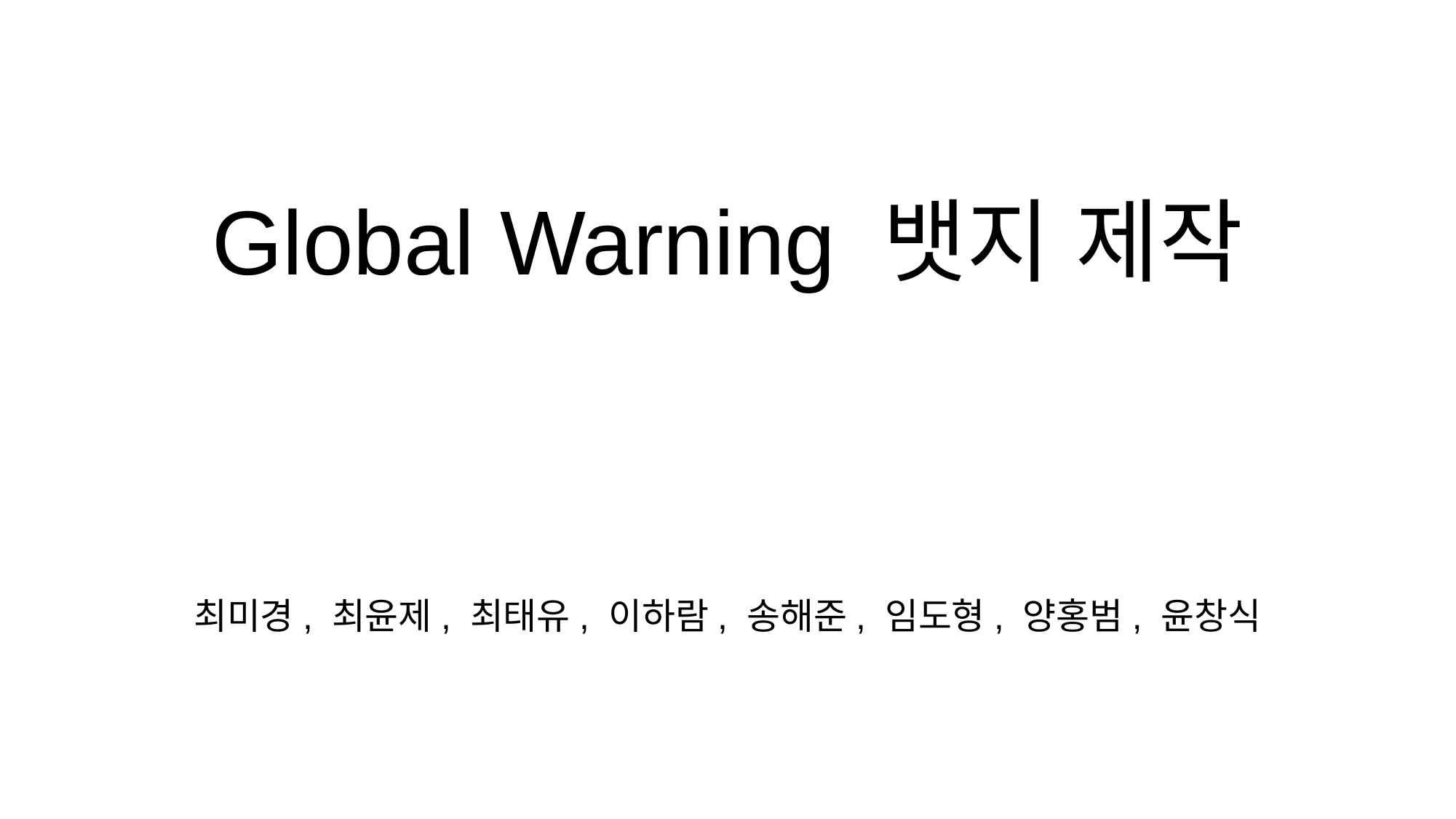

# Global Warning 뱃지 제작

최미경, 최윤제, 최태유, 이하람, 송해준, 임도형, 양홍범, 윤창식